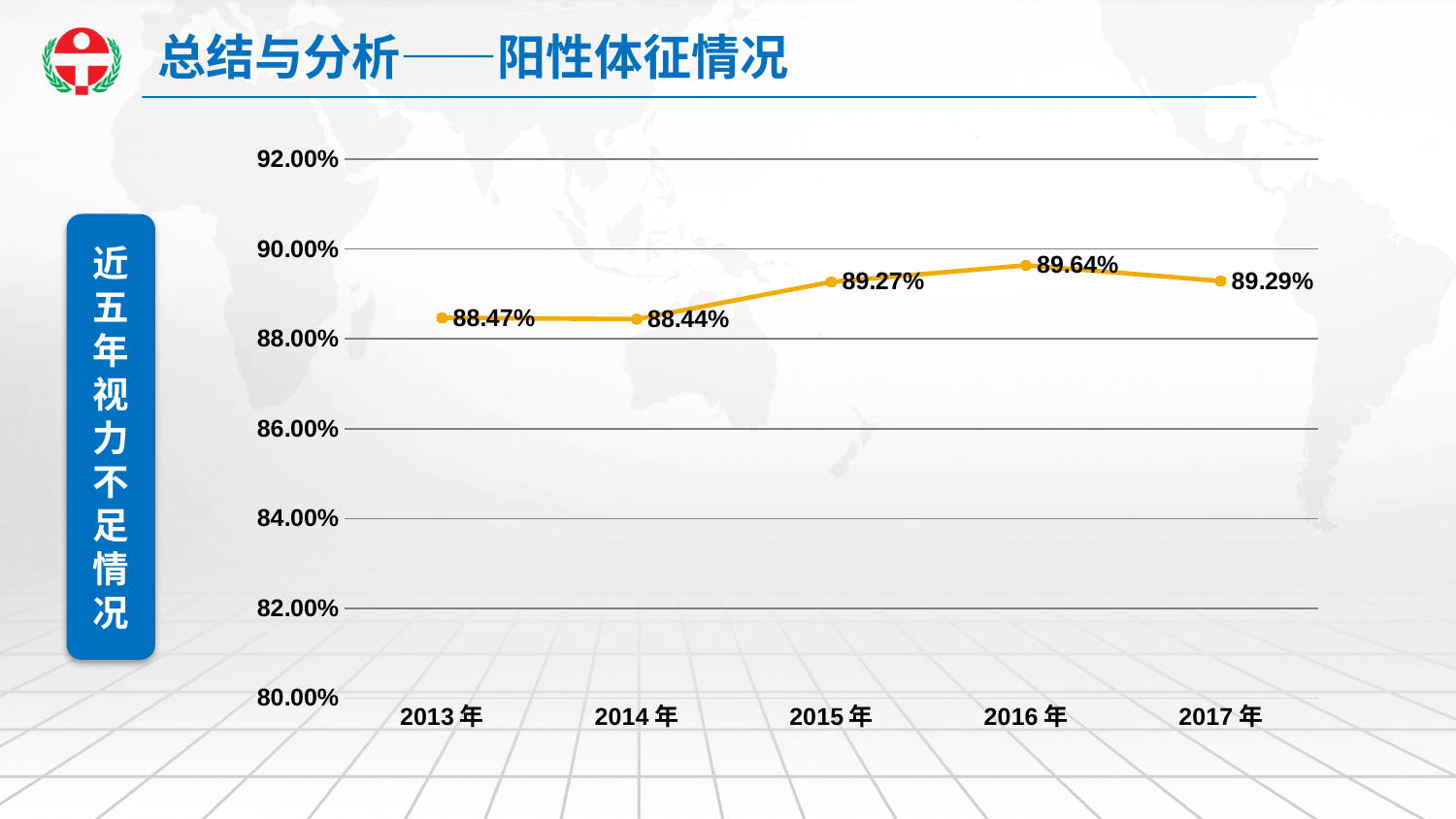

总结与分析——阳性体征情况

### Chart

| Category | 视力不足 |
|---|---|
| 2013年 | 0.8847 |
| 2014年 | 0.8844 |
| 2015年 | 0.8927 |
| 2016年 | 0.8964 |
| 2017年 | 0.8929 |
近五年视力不足情况